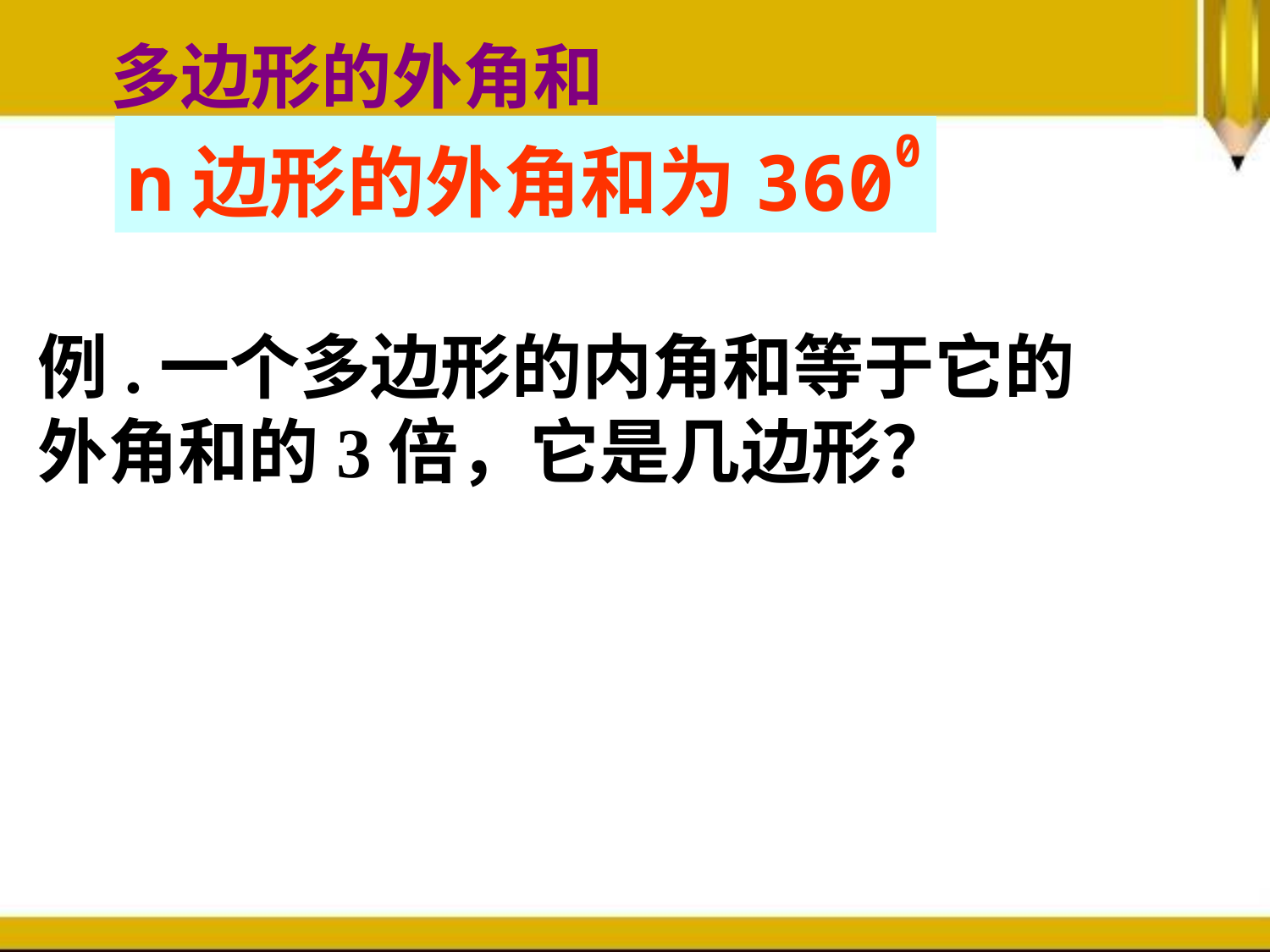

多边形的外角和
n边形的外角和为3600
例.一个多边形的内角和等于它的外角和的3倍，它是几边形？